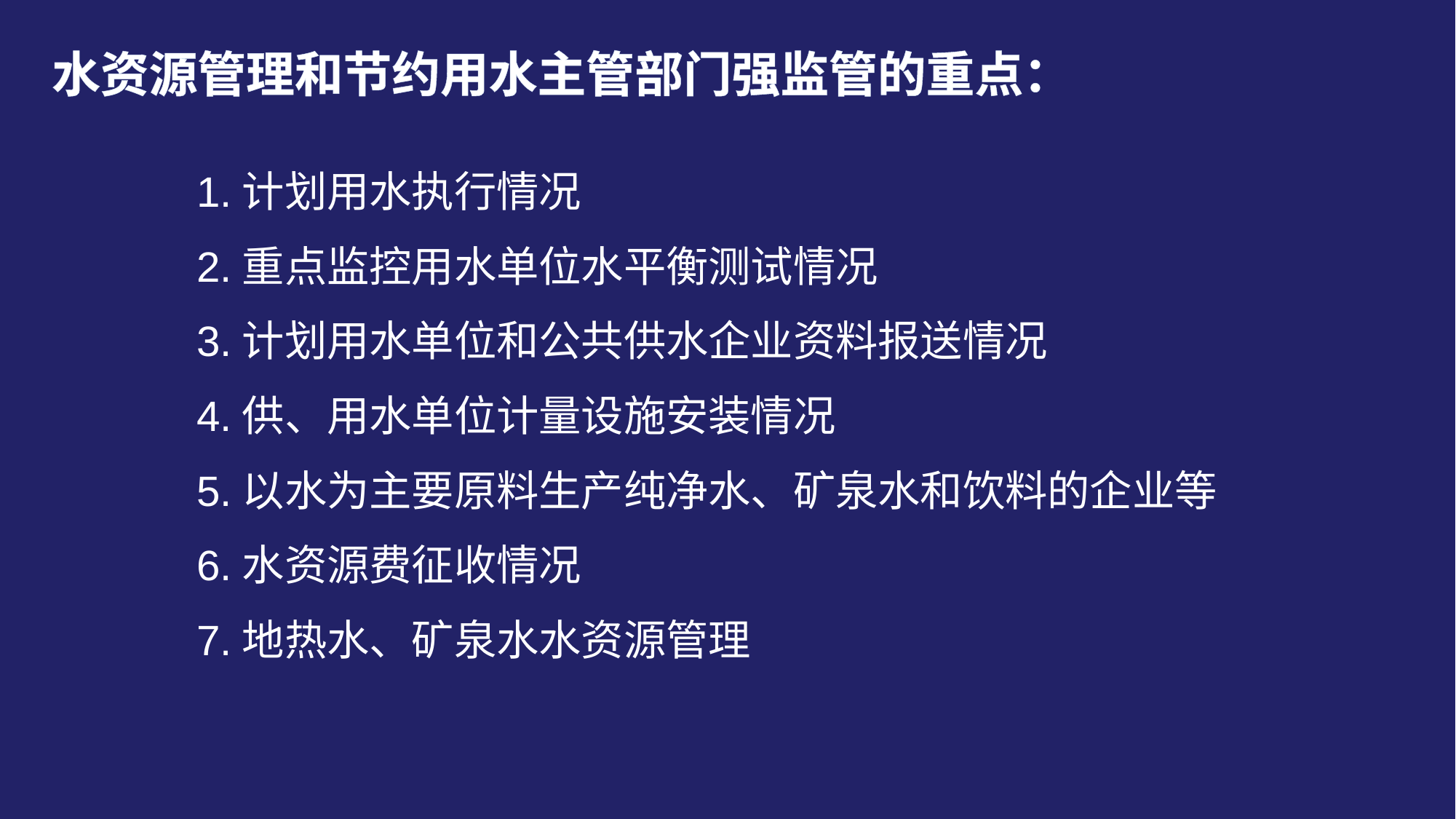

水资源管理和节约用水主管部门强监管的重点：
       1.计划用水执行情况
       2.重点监控用水单位水平衡测试情况
       3.计划用水单位和公共供水企业资料报送情况
       4.供、用水单位计量设施安装情况
       5.以水为主要原料生产纯净水、矿泉水和饮料的企业等
       6.水资源费征收情况
       7.地热水、矿泉水水资源管理